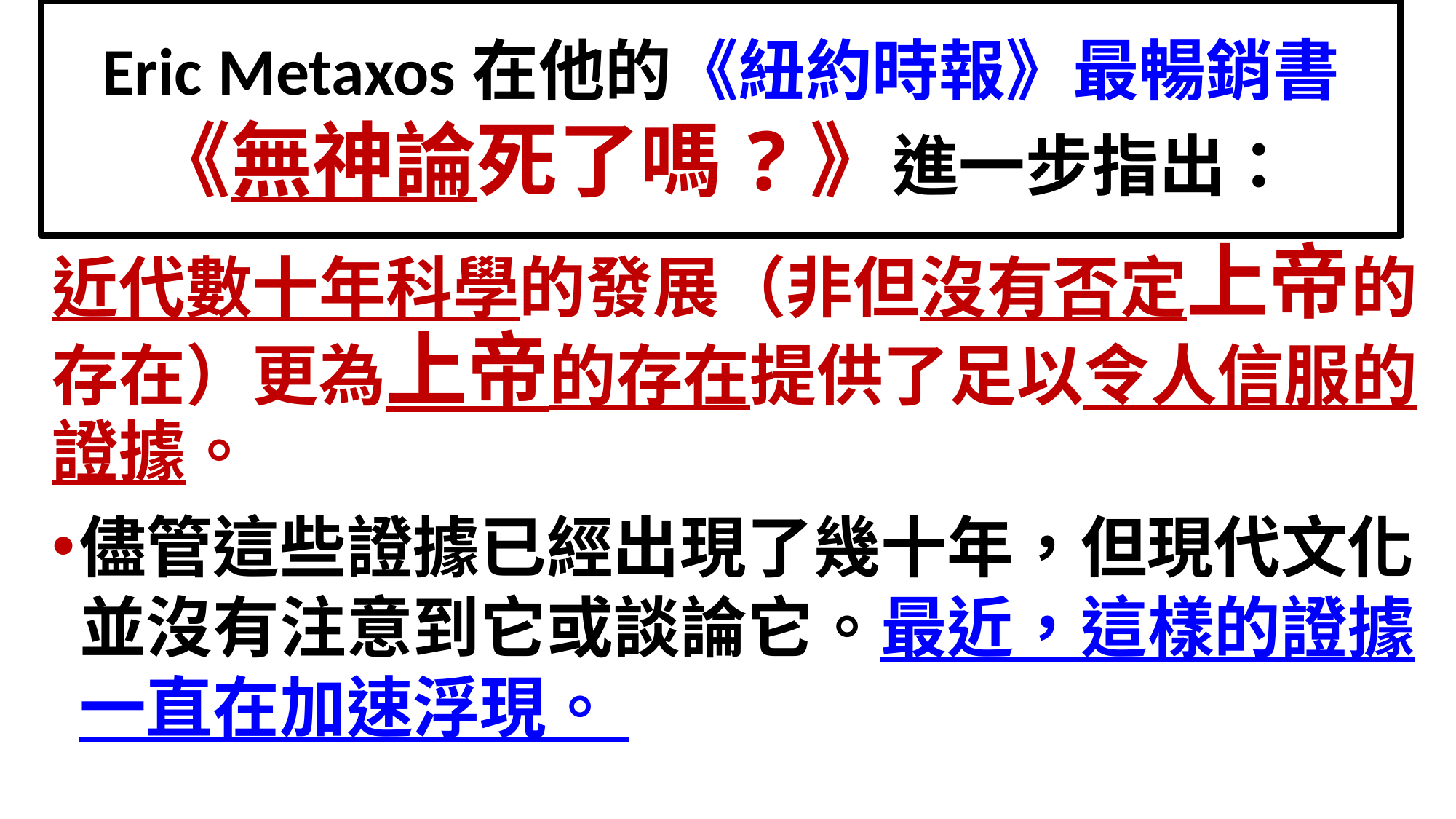

# Eric Metaxos在他的《紐約時報》最暢銷書 《無神論死了嗎?》進一步指出：
近代數十年科學的發展（非但沒有否定上帝的存在）更為上帝的存在提供了足以令人信服的證據。
儘管這些證據已經出現了幾十年，但現代文化並沒有注意到它或談論它。最近，這樣的證據一直在加速浮現。